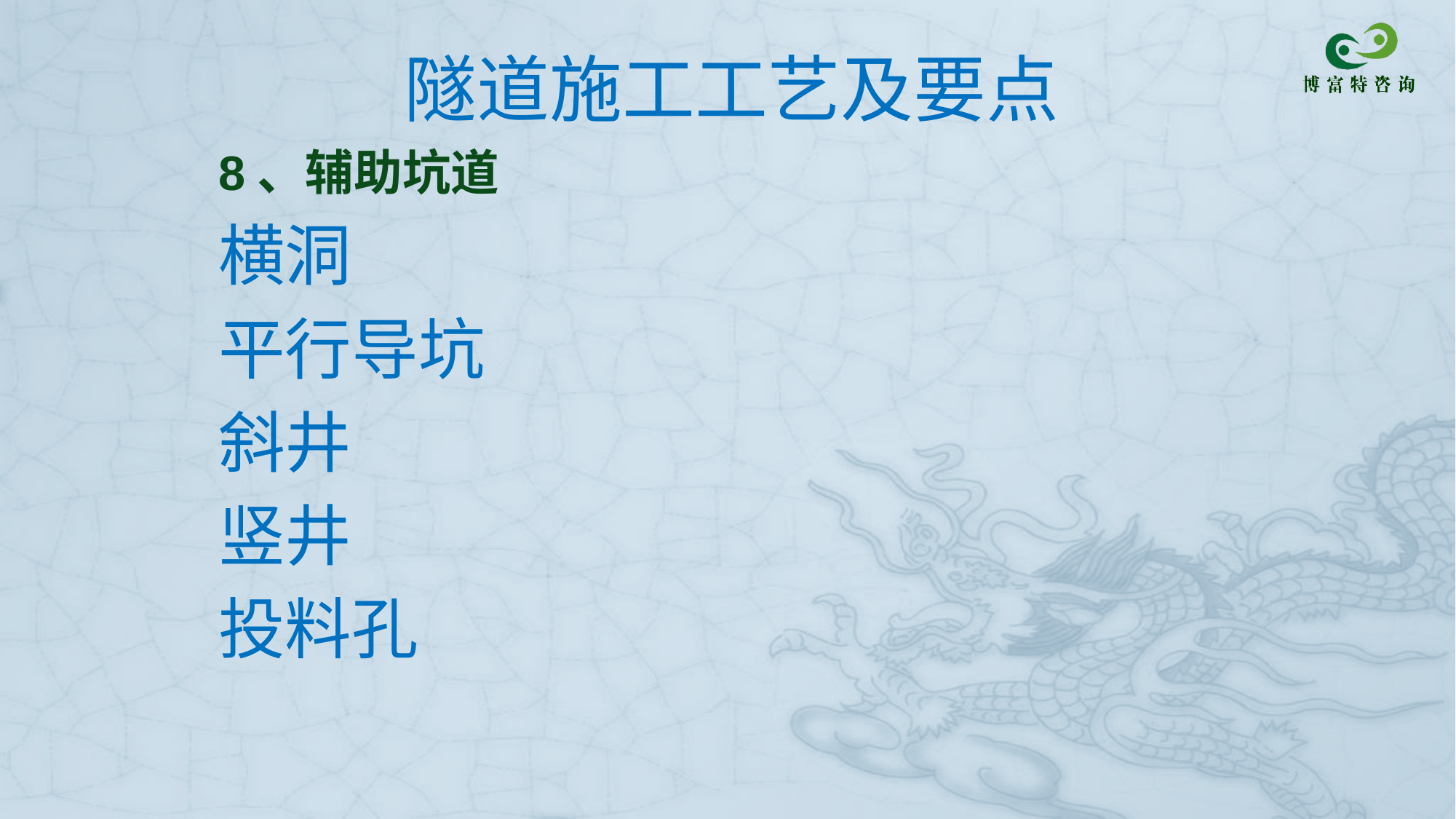

# 隧道施工工艺及要点
8、辅助坑道
横洞
平行导坑
斜井
竖井
投料孔